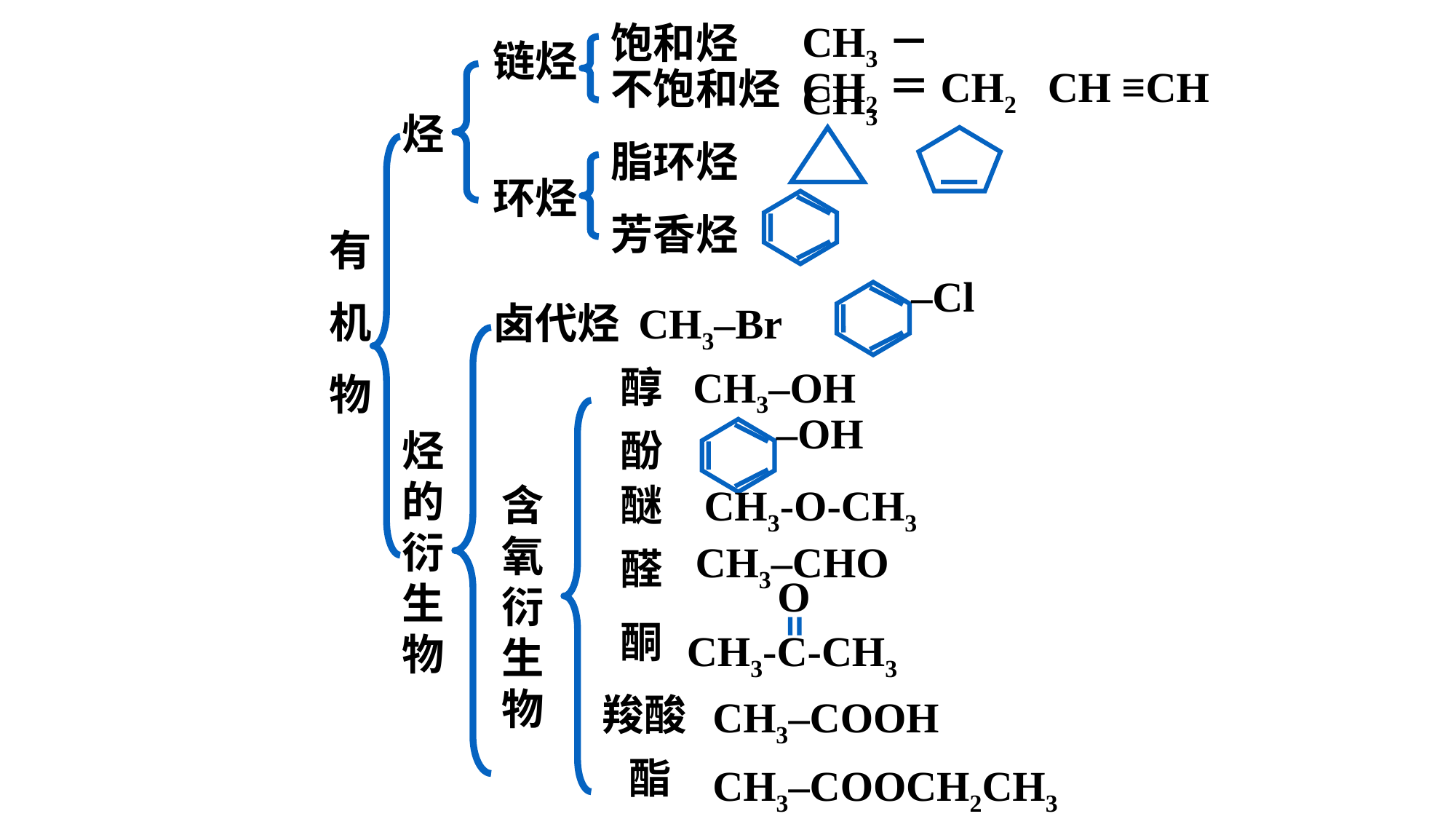

CH3－CH3
饱和烃
链烃

CH2＝CH2
CH ≡CH
不饱和烃

烃

脂环烃

环烃

芳香烃
有
机
物
–Cl

卤代烃
CH3–Br

醇
CH3–OH

–OH

烃的衍生物
酚
含氧衍生物
醚
CH3-O-CH3
CH3–CHO
醛
O

CH3-C-CH3
酮
羧酸
CH3–COOH
酯
CH3–COOCH2CH3